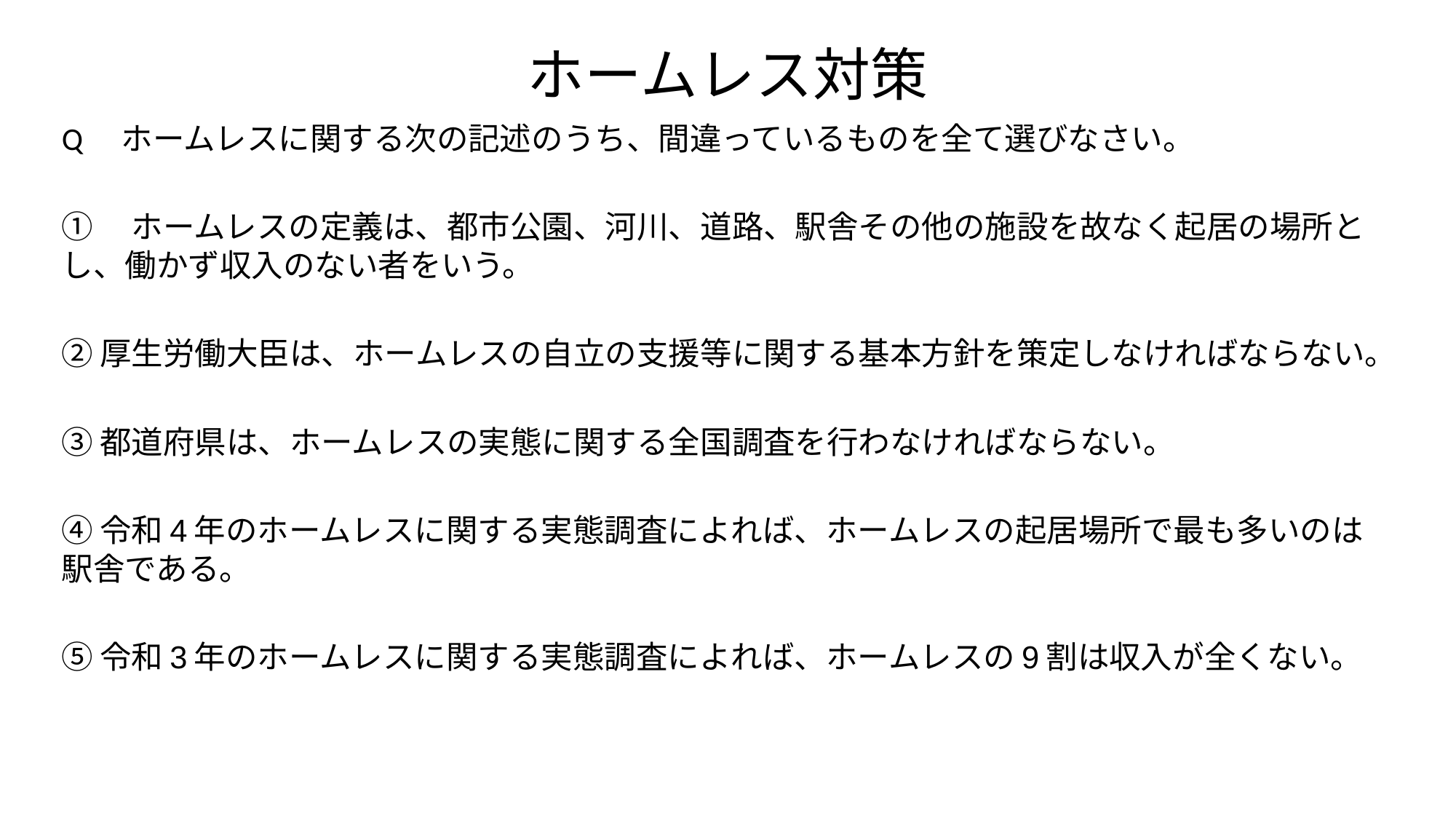

# ホームレス対策
Q　ホームレスに関する次の記述のうち、間違っているものを全て選びなさい。

①　ホームレスの定義は、都市公園、河川、道路、駅舎その他の施設を故なく起居の場所とし、働かず収入のない者をいう。

②厚生労働大臣は、ホームレスの自立の支援等に関する基本方針を策定しなければならない。

③都道府県は、ホームレスの実態に関する全国調査を行わなければならない。

④令和4年のホームレスに関する実態調査によれば、ホームレスの起居場所で最も多いのは駅舎である。

⑤令和3年のホームレスに関する実態調査によれば、ホームレスの9割は収入が全くない。